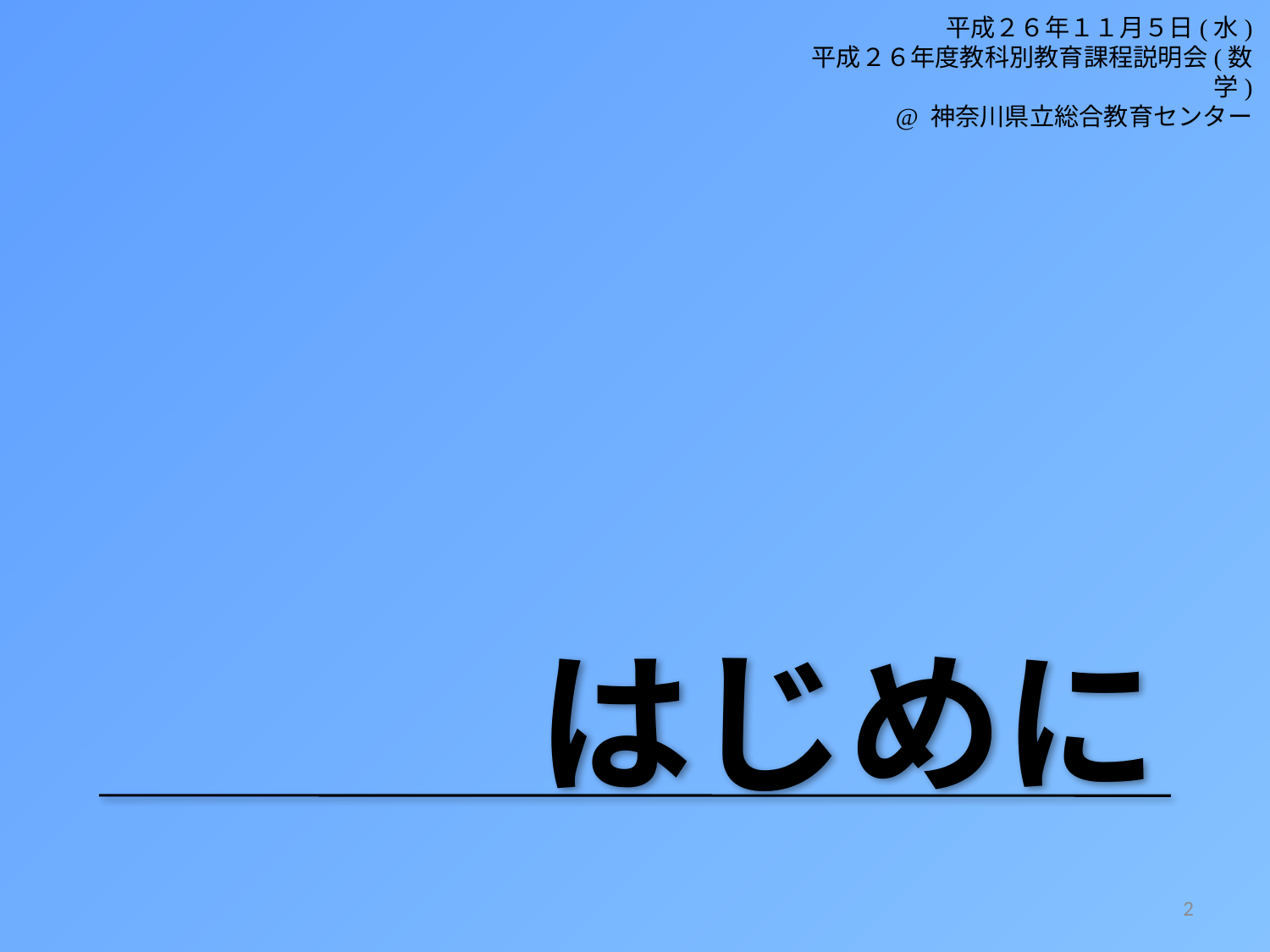

平成２６年１１月５日(水)
平成２６年度教科別教育課程説明会(数学)
@ 神奈川県立総合教育センター
はじめに

2